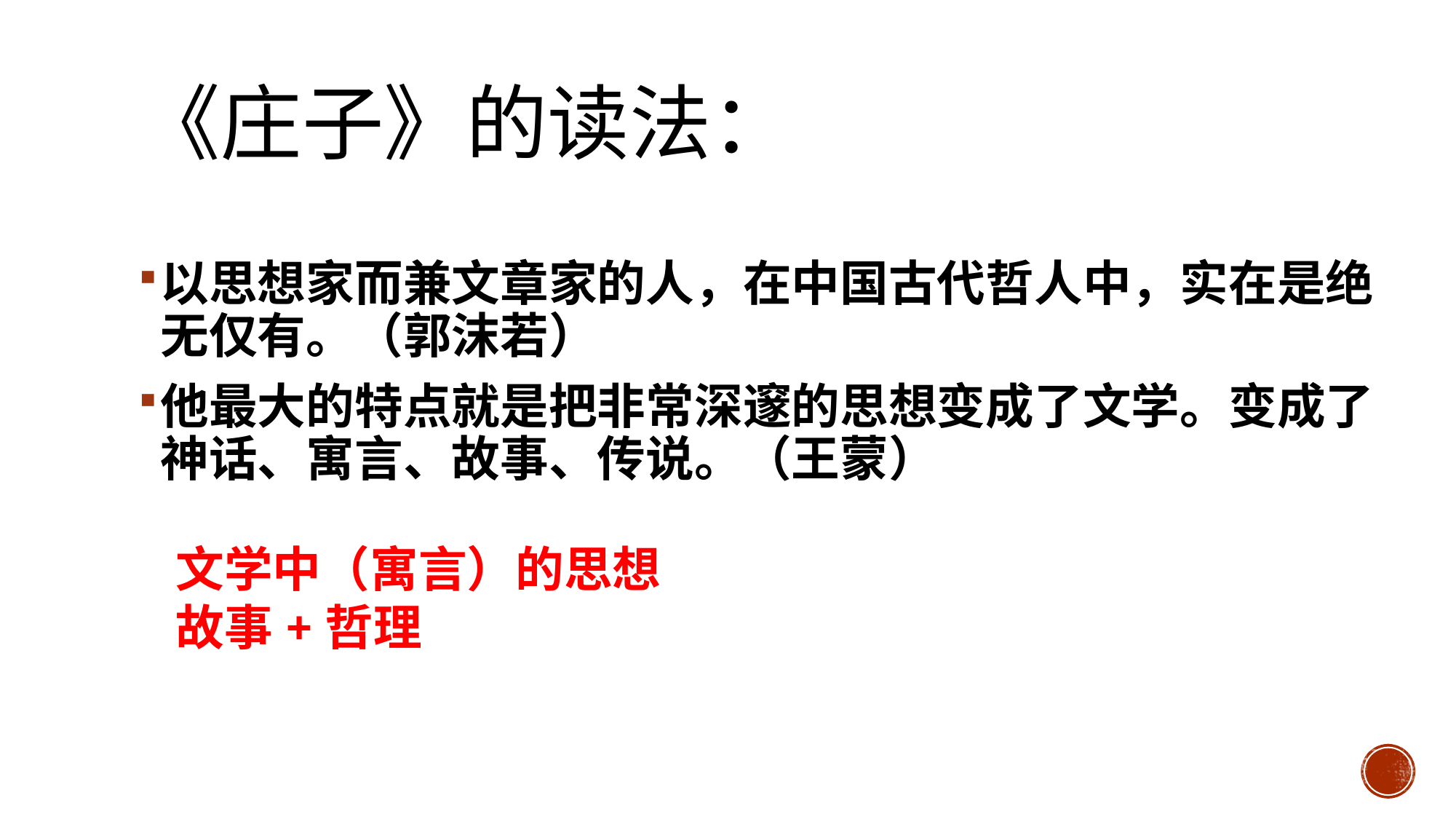

# 《庄子》的读法：
以思想家而兼文章家的人，在中国古代哲人中，实在是绝无仅有。（郭沫若）
他最大的特点就是把非常深邃的思想变成了文学。变成了神话、寓言、故事、传说。（王蒙）
文学中（寓言）的思想
故事+哲理